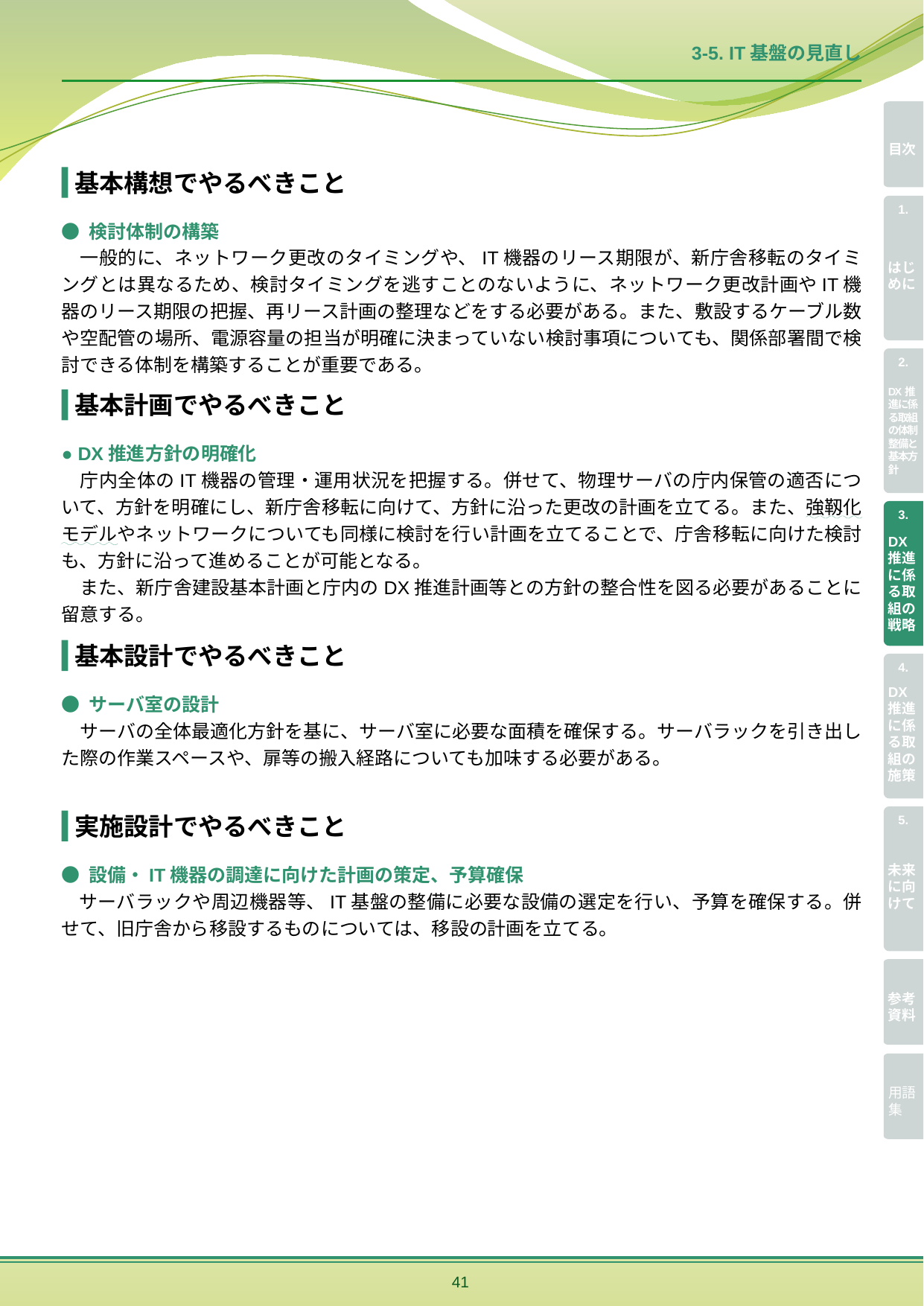

3-5. IT基盤の見直し

基本構想でやるべきこと
● 検討体制の構築
　一般的に、ネットワーク更改のタイミングや、IT機器のリース期限が、新庁舎移転のタイミングとは異なるため、検討タイミングを逃すことのないように、ネットワーク更改計画やIT機器のリース期限の把握、再リース計画の整理などをする必要がある。また、敷設するケーブル数や空配管の場所、電源容量の担当が明確に決まっていない検討事項についても、関係部署間で検討できる体制を構築することが重要である。

基本計画でやるべきこと
● DX推進方針の明確化
　庁内全体のIT機器の管理・運用状況を把握する。併せて、物理サーバの庁内保管の適否について、方針を明確にし、新庁舎移転に向けて、方針に沿った更改の計画を立てる。また、強靱化モデルやネットワークについても同様に検討を行い計画を立てることで、庁舎移転に向けた検討も、方針に沿って進めることが可能となる。
　また、新庁舎建設基本計画と庁内のDX推進計画等との方針の整合性を図る必要があることに留意する。

基本設計でやるべきこと
● サーバ室の設計
　サーバの全体最適化方針を基に、サーバ室に必要な面積を確保する。サーバラックを引き出した際の作業スペースや、扉等の搬入経路についても加味する必要がある。

実施設計でやるべきこと
● 設備・IT機器の調達に向けた計画の策定、予算確保
サーバラックや周辺機器等、IT基盤の整備に必要な設備の選定を行い、予算を確保する。併せて、旧庁舎から移設するものについては、移設の計画を立てる。
41